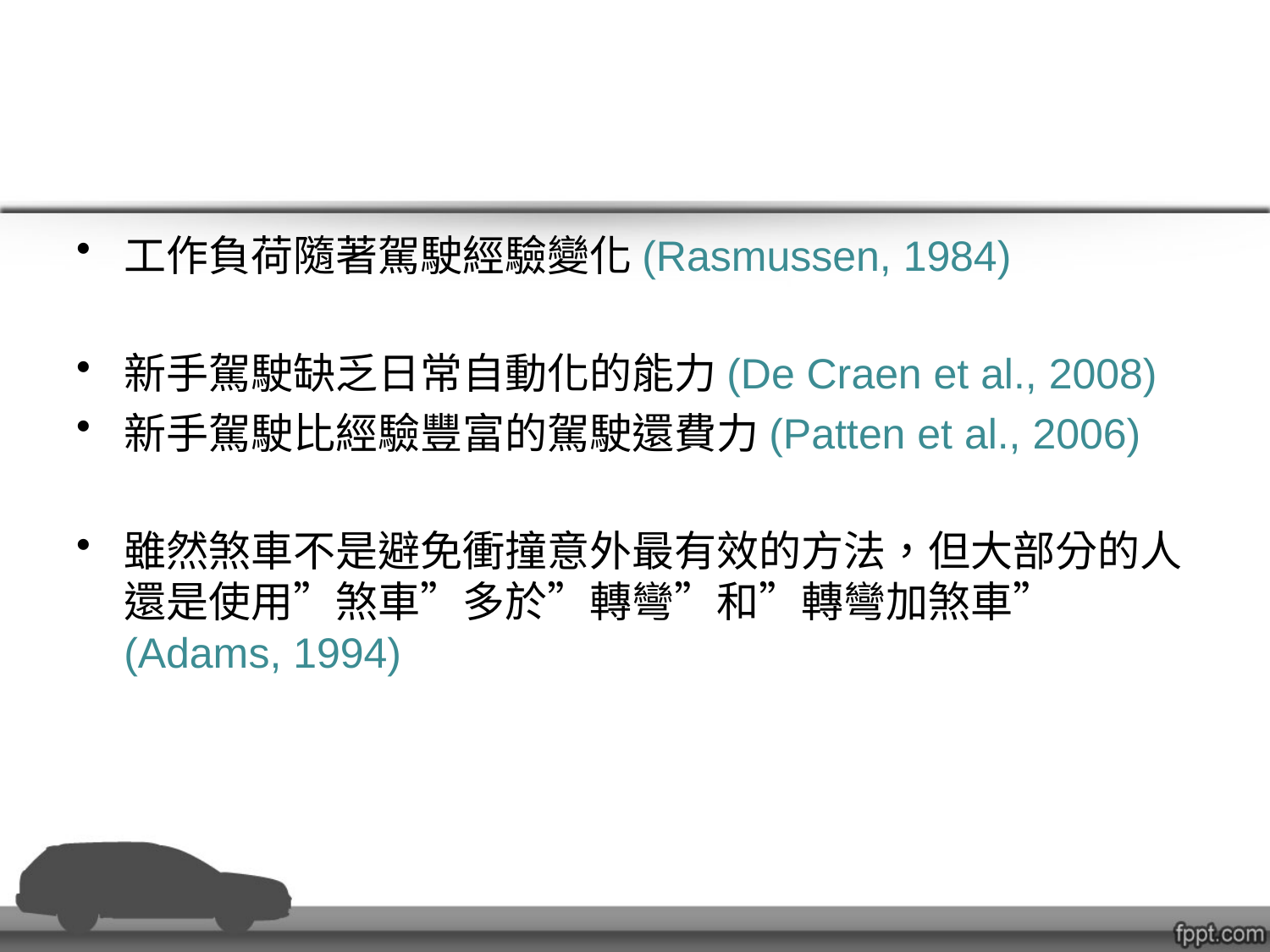

#
工作負荷隨著駕駛經驗變化(Rasmussen, 1984)

新手駕駛缺乏日常自動化的能力(De Craen et al., 2008)
新手駕駛比經驗豐富的駕駛還費力(Patten et al., 2006)

雖然煞車不是避免衝撞意外最有效的方法，但大部分的人還是使用”煞車”多於”轉彎”和”轉彎加煞車” (Adams, 1994)